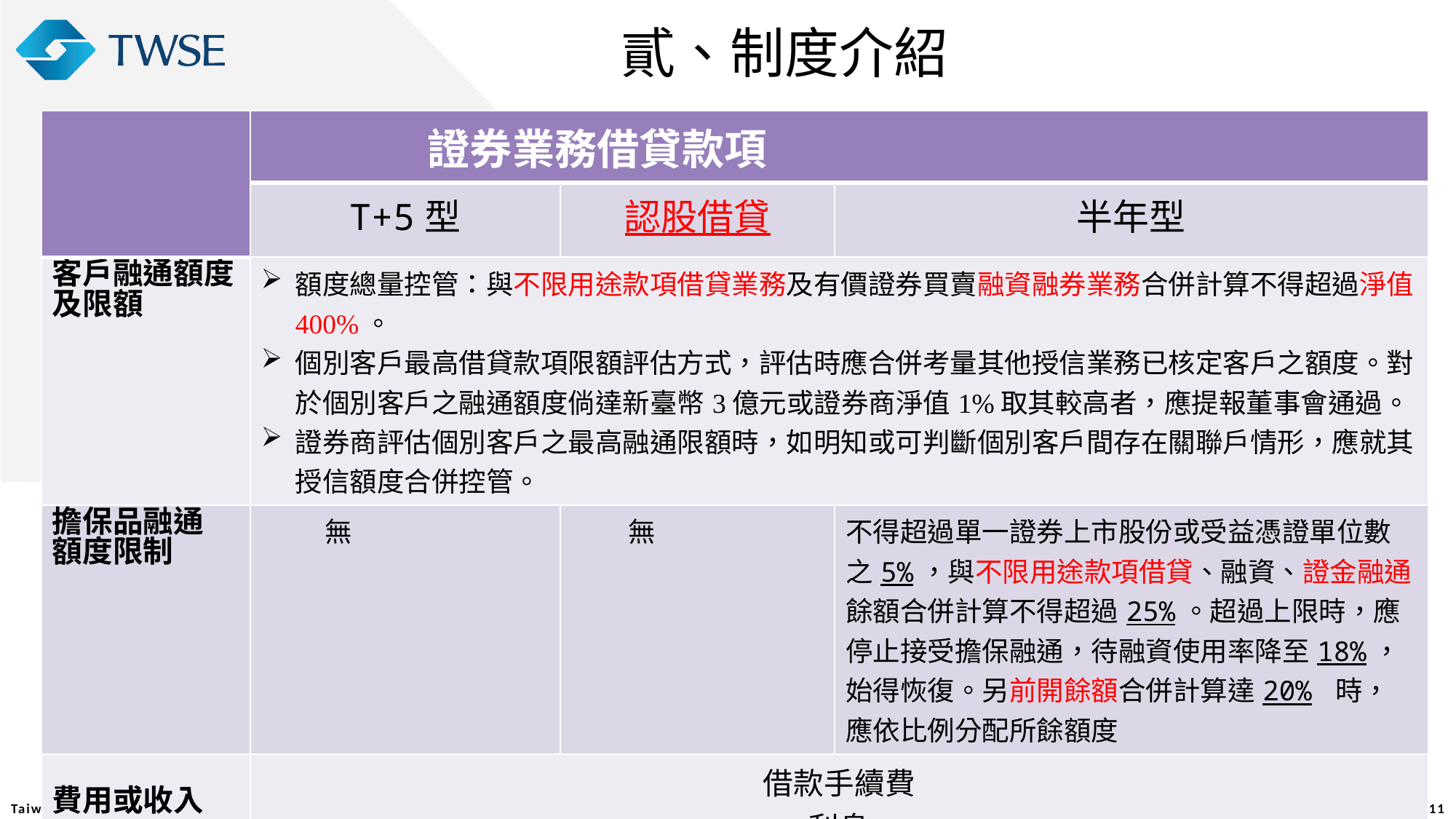

貳、制度介紹

|  | 證券業務借貸款項 |  |  |
| --- | --- | --- | --- |
|  | T+5型 | 認股借貸 | 半年型 |
| 客戶融通額度及限額 | 額度總量控管：與不限用途款項借貸業務及有價證券買賣融資融券業務合併計算不得超過淨值400%。 個別客戶最高借貸款項限額評估方式，評估時應合併考量其他授信業務已核定客戶之額度。對於個別客戶之融通額度倘達新臺幣3億元或證券商淨值1%取其較高者，應提報董事會通過。 證券商評估個別客戶之最高融通限額時，如明知或可判斷個別客戶間存在關聯戶情形，應就其授信額度合併控管。 |  |  |
| 擔保品融通 額度限制 | 無 | 無 | 不得超過單一證券上市股份或受益憑證單位數之5%，與不限用途款項借貸、融資、證金融通餘額合併計算不得超過25%。超過上限時，應停止接受擔保融通，待融資使用率降至18%，始得恢復。另前開餘額合併計算達20% 時，應依比例分配所餘額度 |
| 費用或收入 | 借款手續費 利息 |  |  |
11